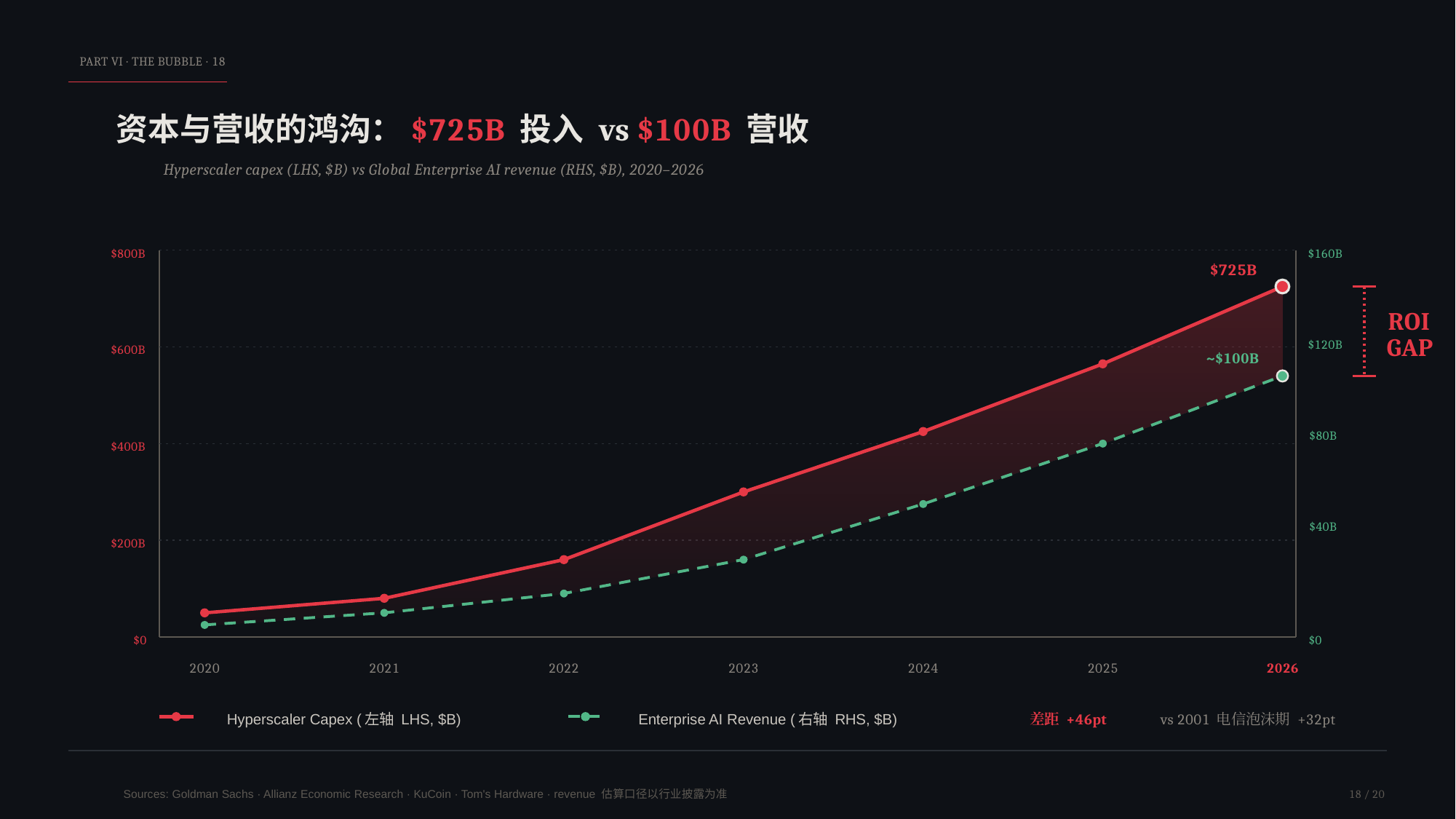

PART VI · THE BUBBLE · 18

资本与营收的鸿沟：$725B 投入 vs $100B 营收
Hyperscaler capex (LHS, $B) vs Global Enterprise AI revenue (RHS, $B), 2020–2026
$800B
$160B

$725B

ROI
GAP

$120B
$600B

~$100B

$80B
$400B

$40B
$200B

$0
$0

2020
2021
2022
2023
2024
2025
2026
Hyperscaler Capex (左轴 LHS, $B)
Enterprise AI Revenue (右轴 RHS, $B)
差距 +46pt
vs 2001 电信泡沫期 +32pt

Sources: Goldman Sachs · Allianz Economic Research · KuCoin · Tom's Hardware · revenue 估算口径以行业披露为准
18 / 20